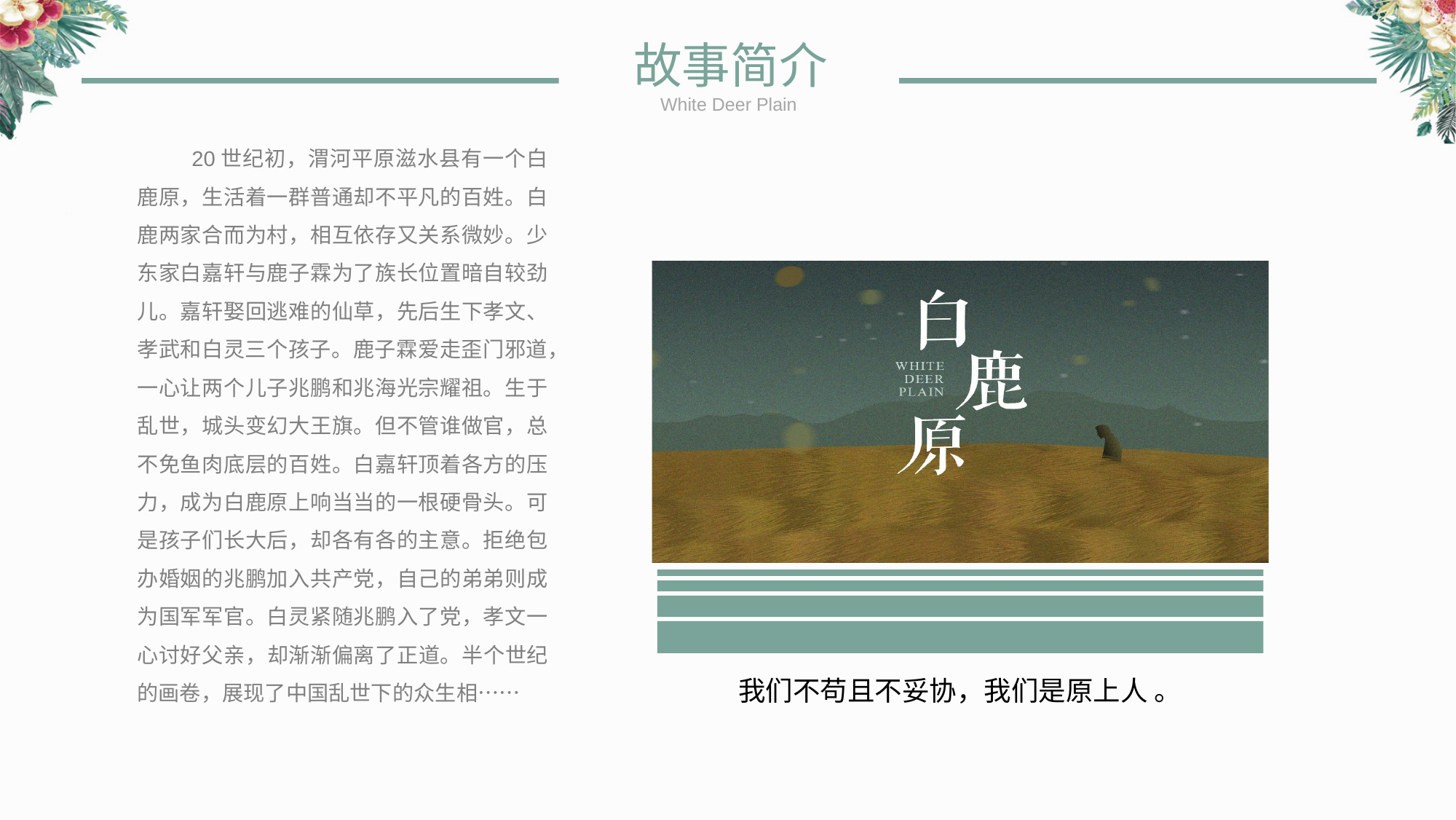

故事简介

White Deer Plain
20世纪初，渭河平原滋水县有一个白鹿原，生活着一群普通却不平凡的百姓。白鹿两家合而为村，相互依存又关系微妙。少东家白嘉轩与鹿子霖为了族长位置暗自较劲儿。嘉轩娶回逃难的仙草，先后生下孝文、孝武和白灵三个孩子。鹿子霖爱走歪门邪道，一心让两个儿子兆鹏和兆海光宗耀祖。生于乱世，城头变幻大王旗。但不管谁做官，总不免鱼肉底层的百姓。白嘉轩顶着各方的压力，成为白鹿原上响当当的一根硬骨头。可是孩子们长大后，却各有各的主意。拒绝包办婚姻的兆鹏加入共产党，自己的弟弟则成为国军军官。白灵紧随兆鹏入了党，孝文一心讨好父亲，却渐渐偏离了正道。半个世纪的画卷，展现了中国乱世下的众生相……

我们不苟且不妥协，我们是原上人 。